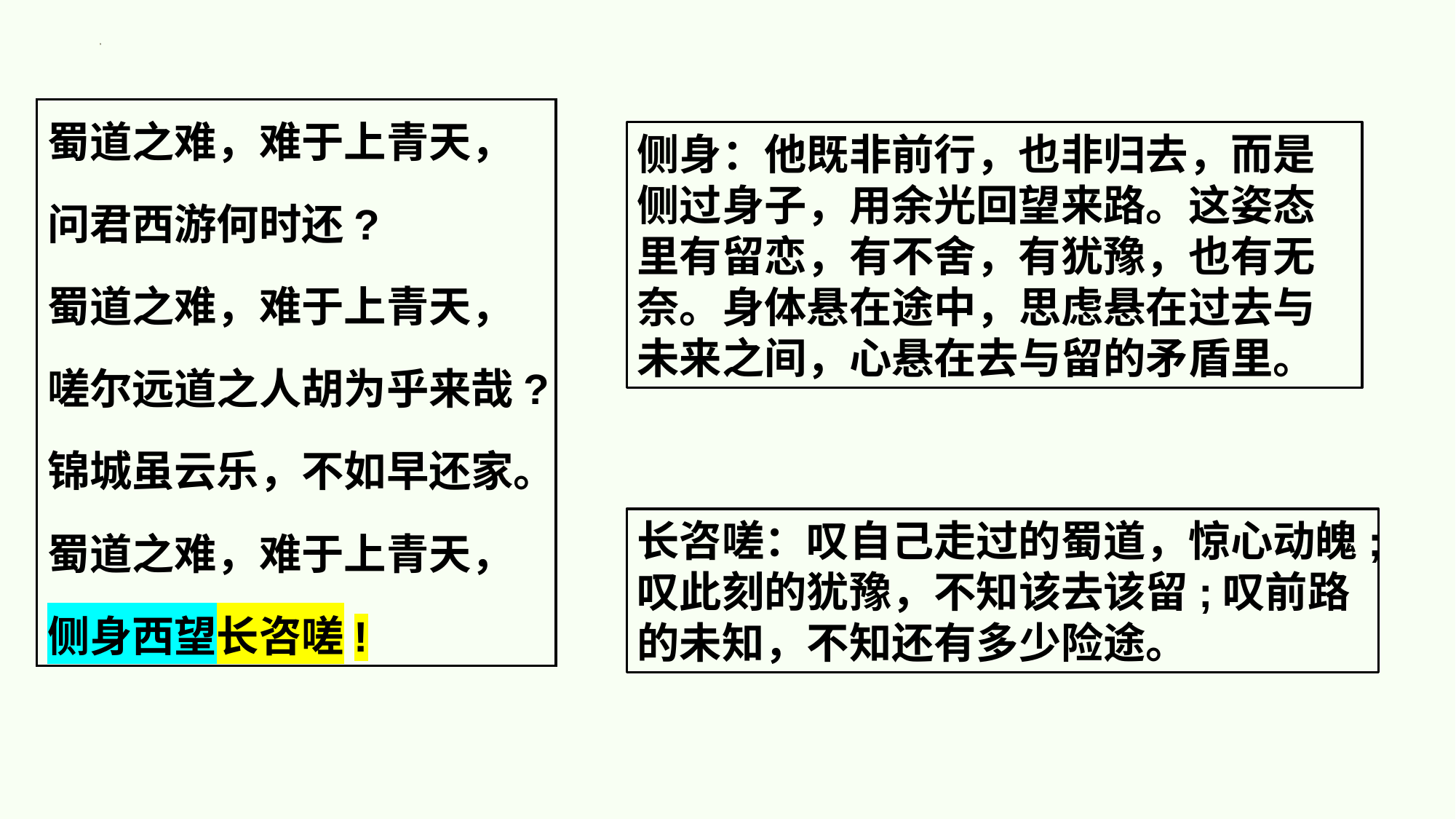

蜀道之难，难于上青天，
问君西游何时还?
蜀道之难，难于上青天，
嗟尔远道之人胡为乎来哉?
锦城虽云乐，不如早还家。
蜀道之难，难于上青天，
侧身西望长咨嗟!
侧身：他既非前行，也非归去，而是侧过身子，用余光回望来路。这姿态里有留恋，有不舍，有犹豫，也有无奈。身体悬在途中，思虑悬在过去与未来之间，心悬在去与留的矛盾里。
长咨嗟：叹自己走过的蜀道，惊心动魄;叹此刻的犹豫，不知该去该留;叹前路的未知，不知还有多少险途。